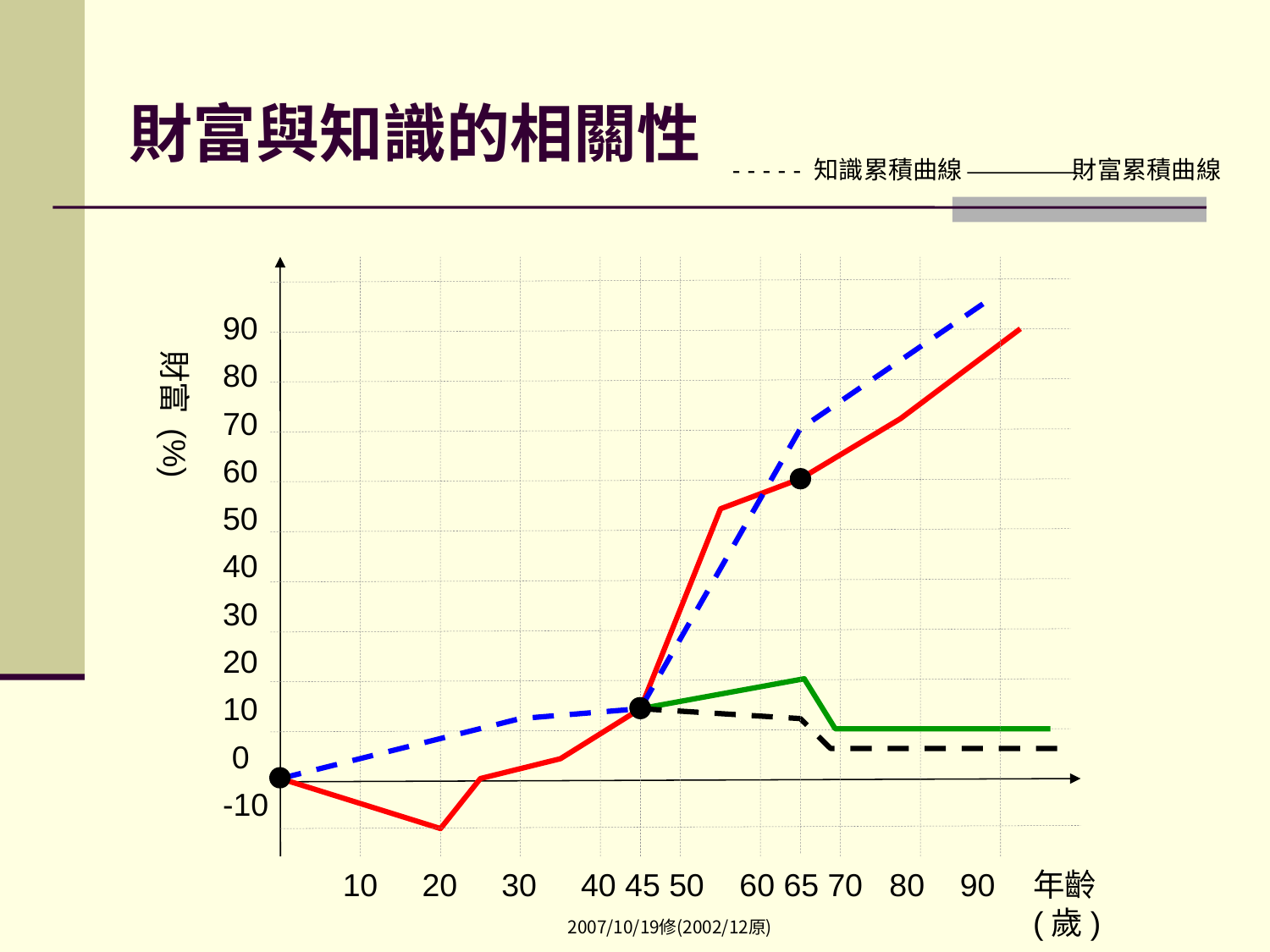

# 財富與知識的相關性
- - - - - 知識累積曲線                    財富累積曲線

90
80
70
60
50
40
30
20
10
 0
-10

財富 (%)

10     20     30     40 45 50    60 65 70   80    90
年齡(歲)
2007/10/19修(2002/12原)